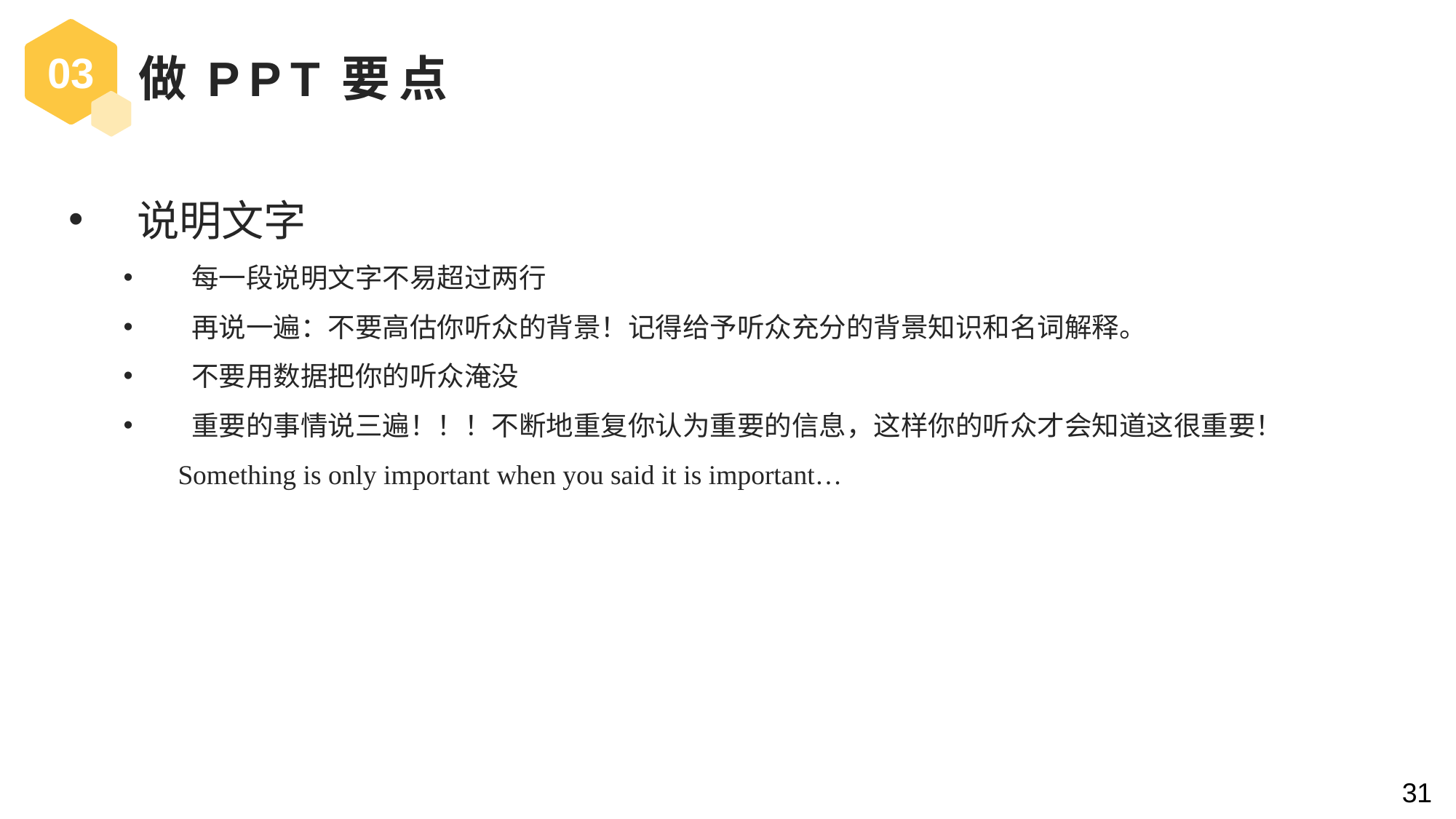

03
做PPT要点

说明文字
每一段说明文字不易超过两行
再说一遍：不要高估你听众的背景！记得给予听众充分的背景知识和名词解释。
不要用数据把你的听众淹没
重要的事情说三遍！！！不断地重复你认为重要的信息，这样你的听众才会知道这很重要！
Something is only important when you said it is important…

31